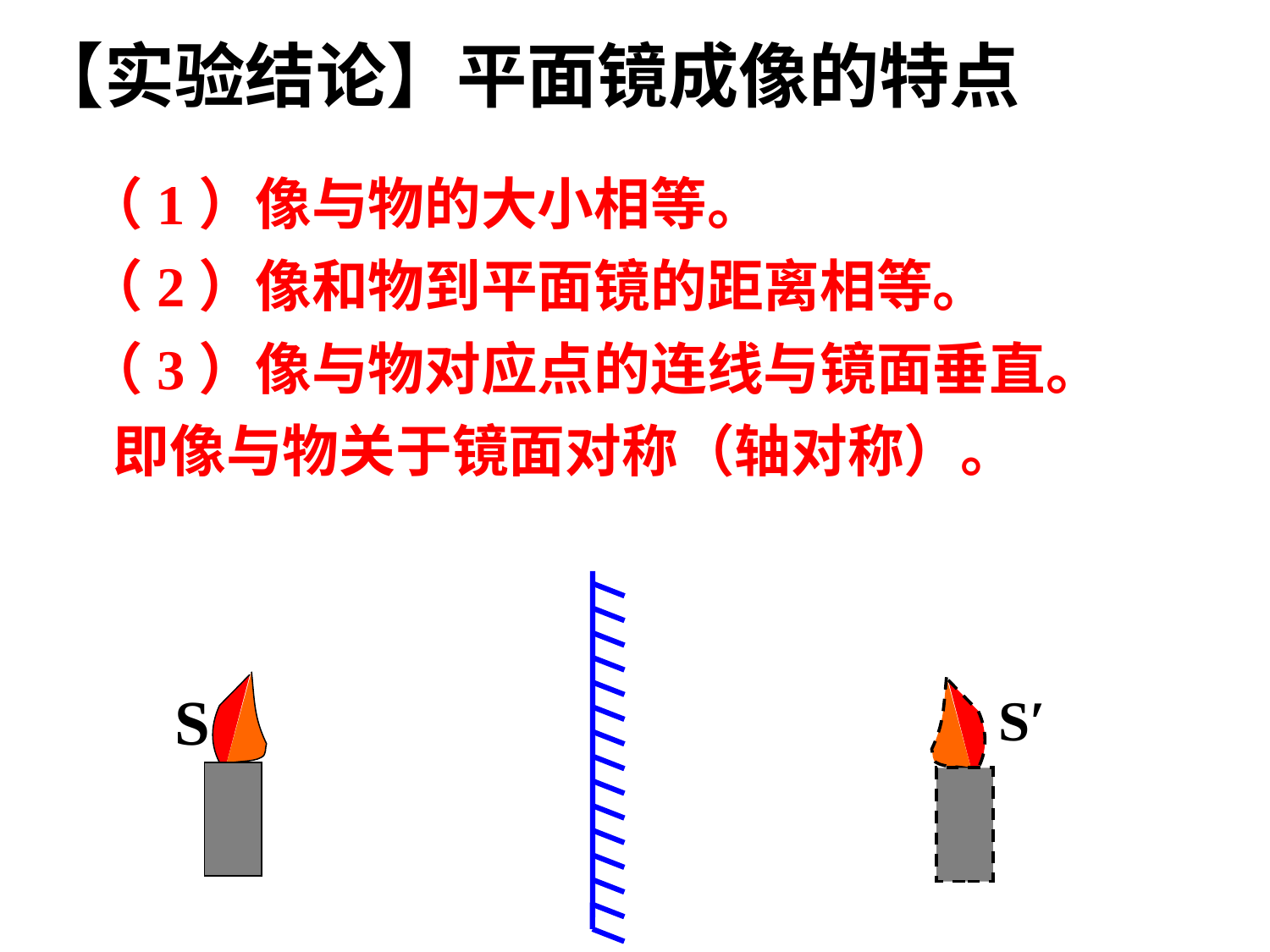

# 【实验结论】平面镜成像的特点
（1）像与物的大小相等。
（2）像和物到平面镜的距离相等。
（3）像与物对应点的连线与镜面垂直。
 即像与物关于镜面对称（轴对称）。

S

S′